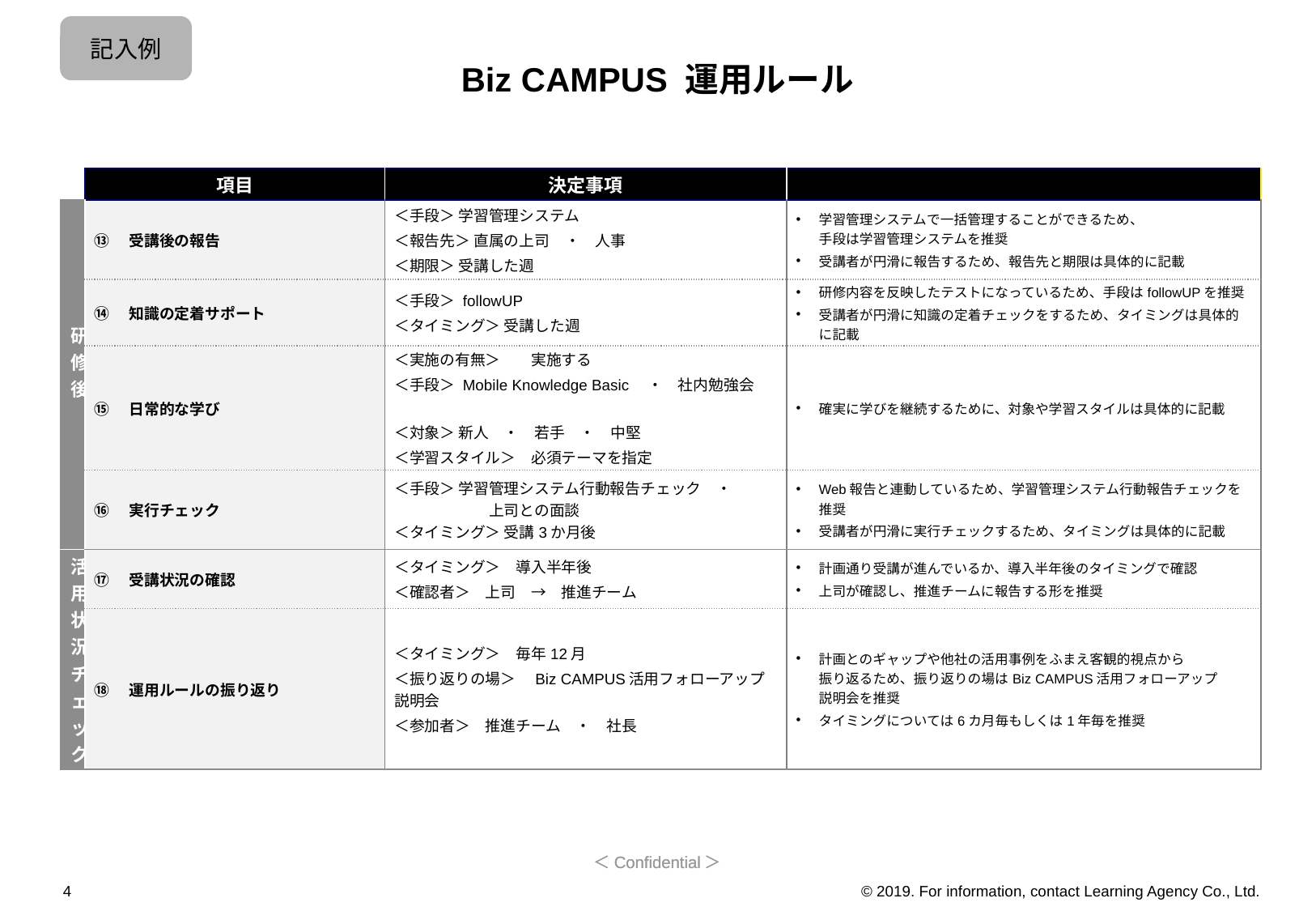

記入例
# Biz CAMPUS 運用ルール
|  | 項目 | 決定事項 |  |
| --- | --- | --- | --- |
| 研修後 | ⑬　受講後の報告 | ＜手段＞ 学習管理システム ＜報告先＞ 直属の上司　・　人事 ＜期限＞ 受講した週 | 学習管理システムで一括管理することができるため、 手段は学習管理システムを推奨 受講者が円滑に報告するため、報告先と期限は具体的に記載 |
|  | ⑭　知識の定着サポート | ＜手段＞ followUP　 ＜タイミング＞ 受講した週 | 研修内容を反映したテストになっているため、手段はfollowUPを推奨 受講者が円滑に知識の定着チェックをするため、タイミングは具体的に記載 |
|  | ⑮　日常的な学び | ＜実施の有無＞　　実施する ＜手段＞ Mobile Knowledge Basic　・　社内勉強会　　 ＜対象＞ 新人　・　若手　・　中堅 ＜学習スタイル＞　必須テーマを指定 | 確実に学びを継続するために、対象や学習スタイルは具体的に記載 |
|  | ⑯　実行チェック | ＜手段＞ 学習管理システム行動報告チェック　・ 　　　　　　 上司との面談　　　 ＜タイミング＞ 受講3か月後 | Web報告と連動しているため、学習管理システム行動報告チェックを推奨 受講者が円滑に実行チェックするため、タイミングは具体的に記載 |
| 活用状況チェック | ⑰　受講状況の確認 | ＜タイミング＞　導入半年後 ＜確認者＞　上司　→　推進チーム | 計画通り受講が進んでいるか、導入半年後のタイミングで確認 上司が確認し、推進チームに報告する形を推奨 |
|  | ⑱　運用ルールの振り返り | ＜タイミング＞　毎年12月 ＜振り返りの場＞　Biz CAMPUS活用フォローアップ説明会 ＜参加者＞　推進チーム　・　社長 | 計画とのギャップや他社の活用事例をふまえ客観的視点から 振り返るため、振り返りの場はBiz CAMPUS活用フォローアップ 説明会を推奨 タイミングについては6カ月毎もしくは1年毎を推奨 |